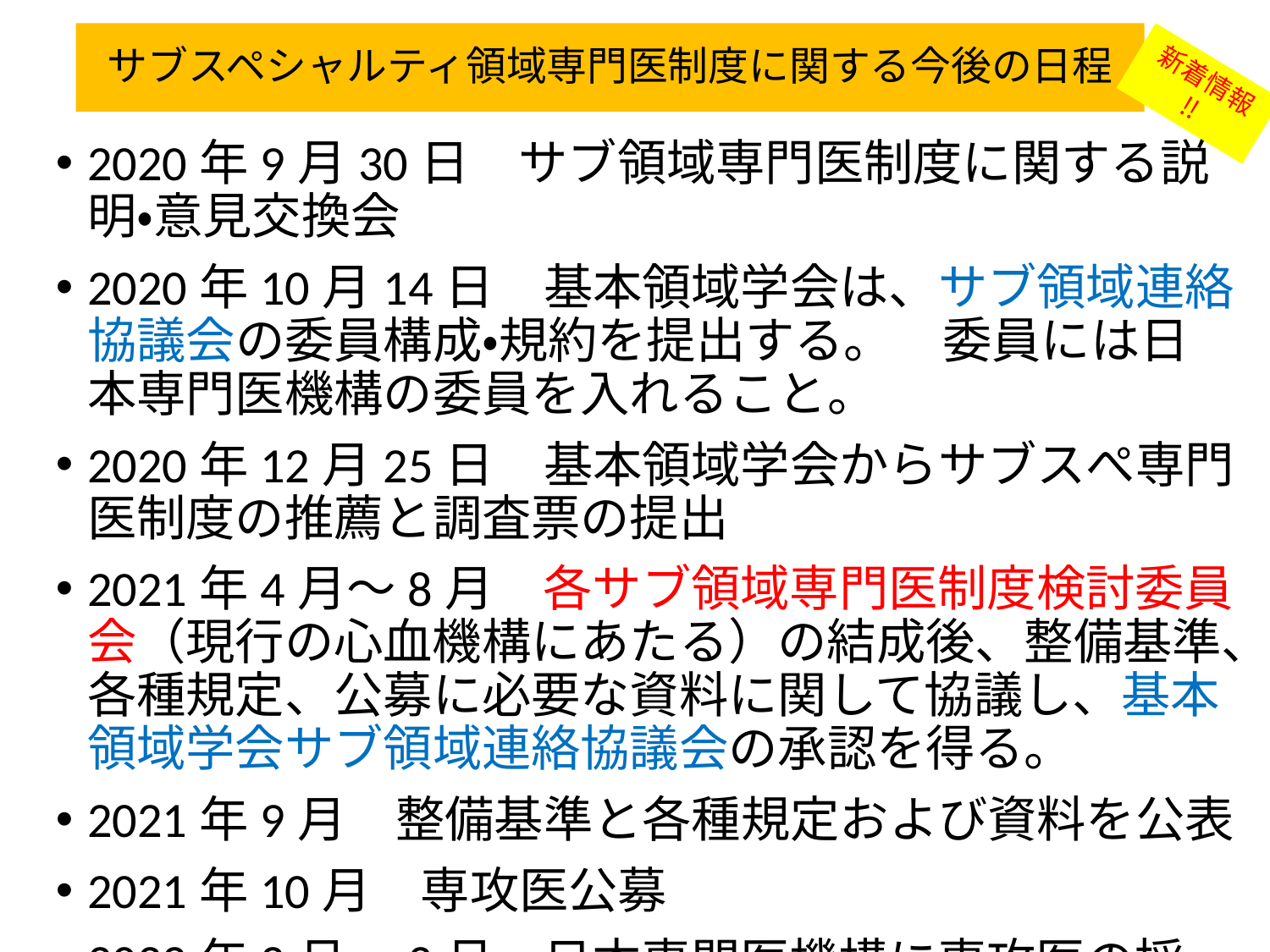

# サブスペシャルティ領域専門医制度に関する今後の日程
新着情報‼
2020年9月30日　サブ領域専門医制度に関する説明・意見交換会
2020年10月14日　基本領域学会は、サブ領域連絡協議会の委員構成・規約を提出する。　委員には日本専門医機構の委員を入れること。
2020年12月25日　基本領域学会からサブスぺ専門医制度の推薦と調査票の提出
2021年4月～8月　各サブ領域専門医制度検討委員会（現行の心血機構にあたる）の結成後、整備基準、各種規定、公募に必要な資料に関して協議し、基本領域学会サブ領域連絡協議会の承認を得る。
2021年9月　整備基準と各種規定および資料を公表
2021年10月　専攻医公募
2022年2月～3月　日本専門医機構に専攻医の採用・登録について報告し承認後に専攻医登録結果公表
2022年4月　日本専門医機構認定サブ領域専門医修練開始